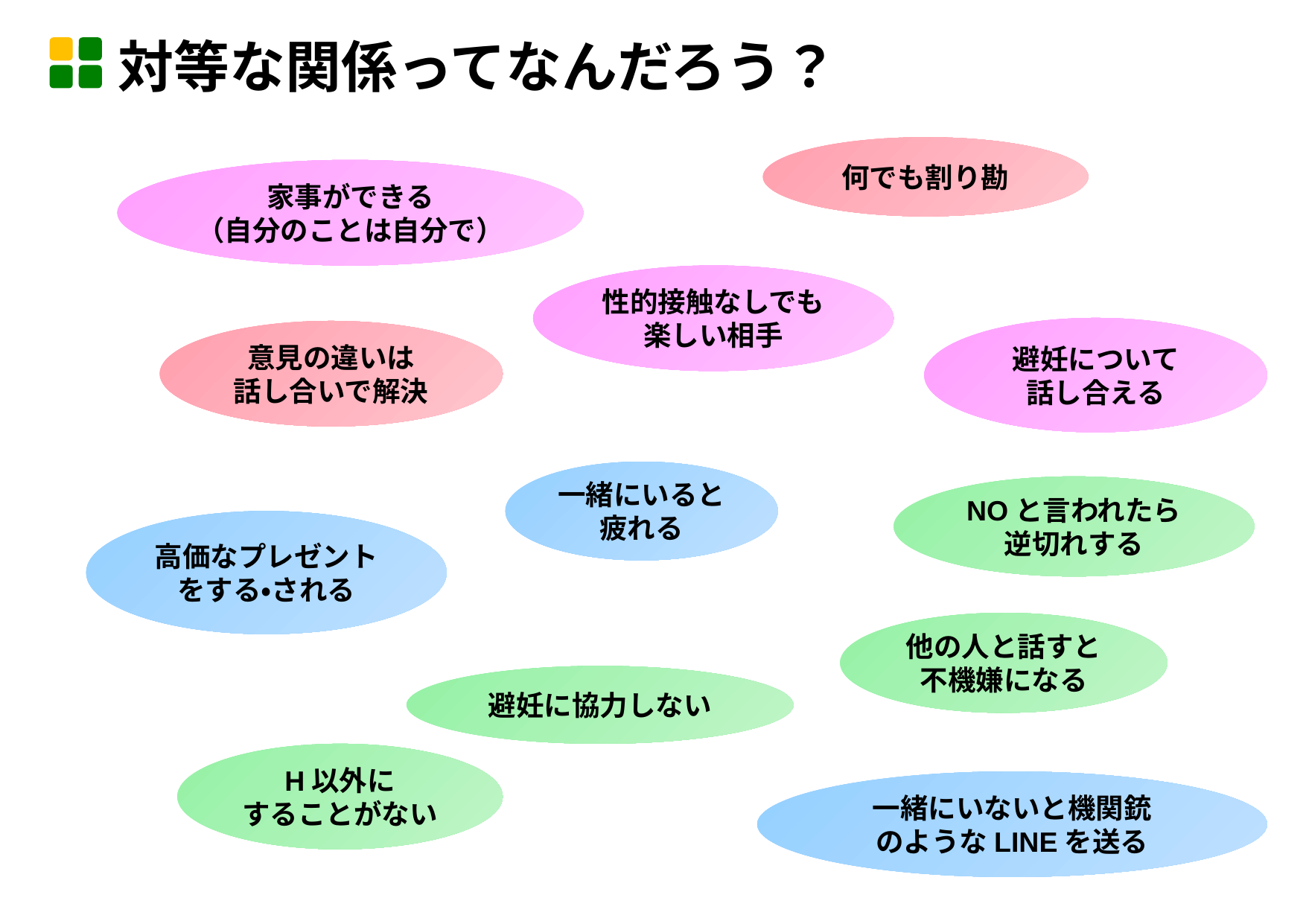

対等な関係ってなんだろう？

何でも割り勘
家事ができる
（自分のことは自分で）
性的接触なしでも
楽しい相手
避妊について
話し合える
意見の違いは
話し合いで解決
一緒にいると
疲れる
NOと言われたら
逆切れする
高価なプレゼント
をする・される
他の人と話すと不機嫌になる
避妊に協力しない
H以外に
することがない
一緒にいないと機関銃
のようなLINEを送る